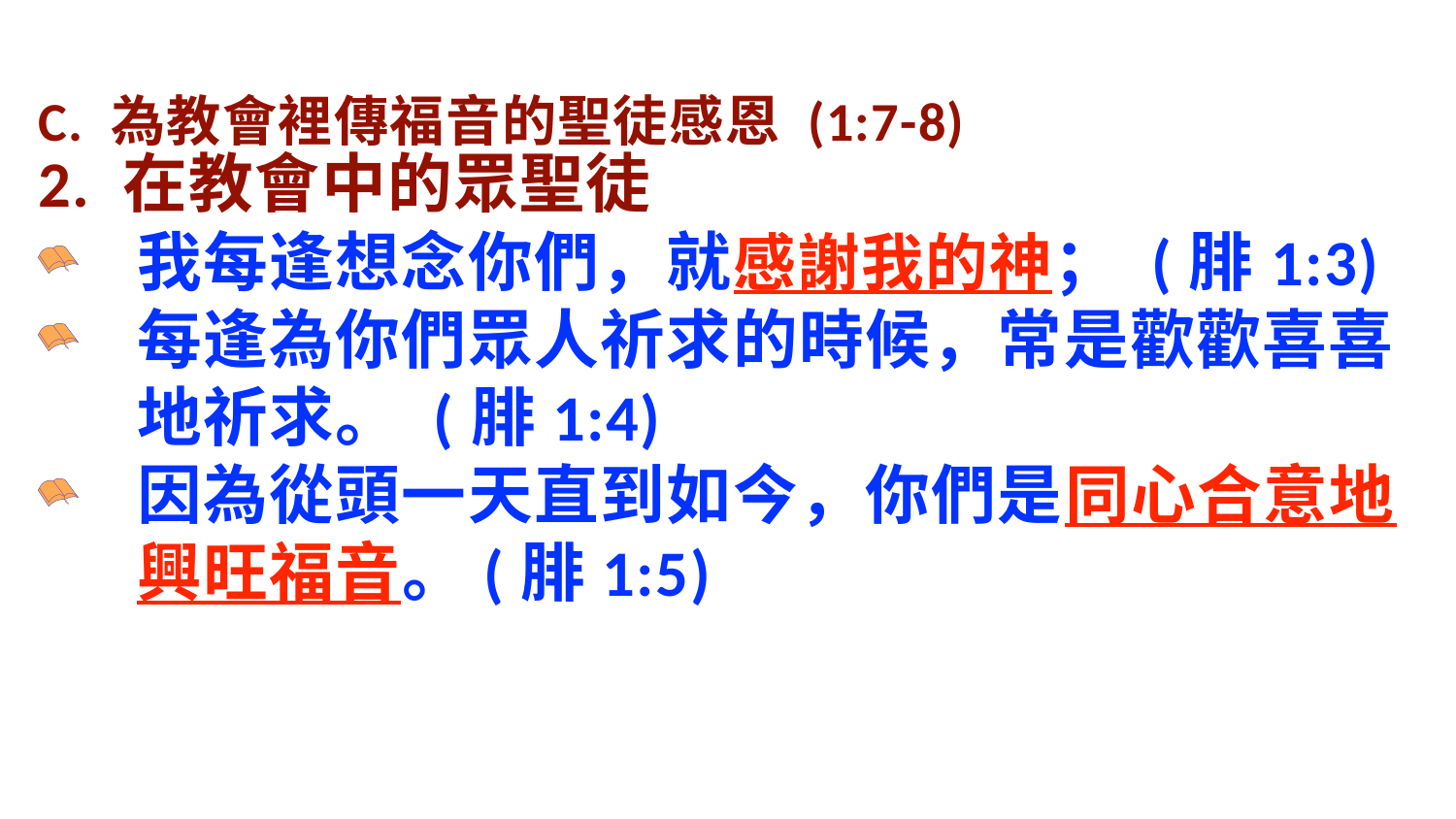

C. 為教會裡傳福音的聖徒感恩 (1:7-8)
2. 在教會中的眾聖徒
我每逢想念你們，就感謝我的神； (腓1:3)
每逢為你們眾人祈求的時候，常是歡歡喜喜地祈求。 (腓1:4)
因為從頭一天直到如今，你們是同心合意地興旺福音。(腓1:5)